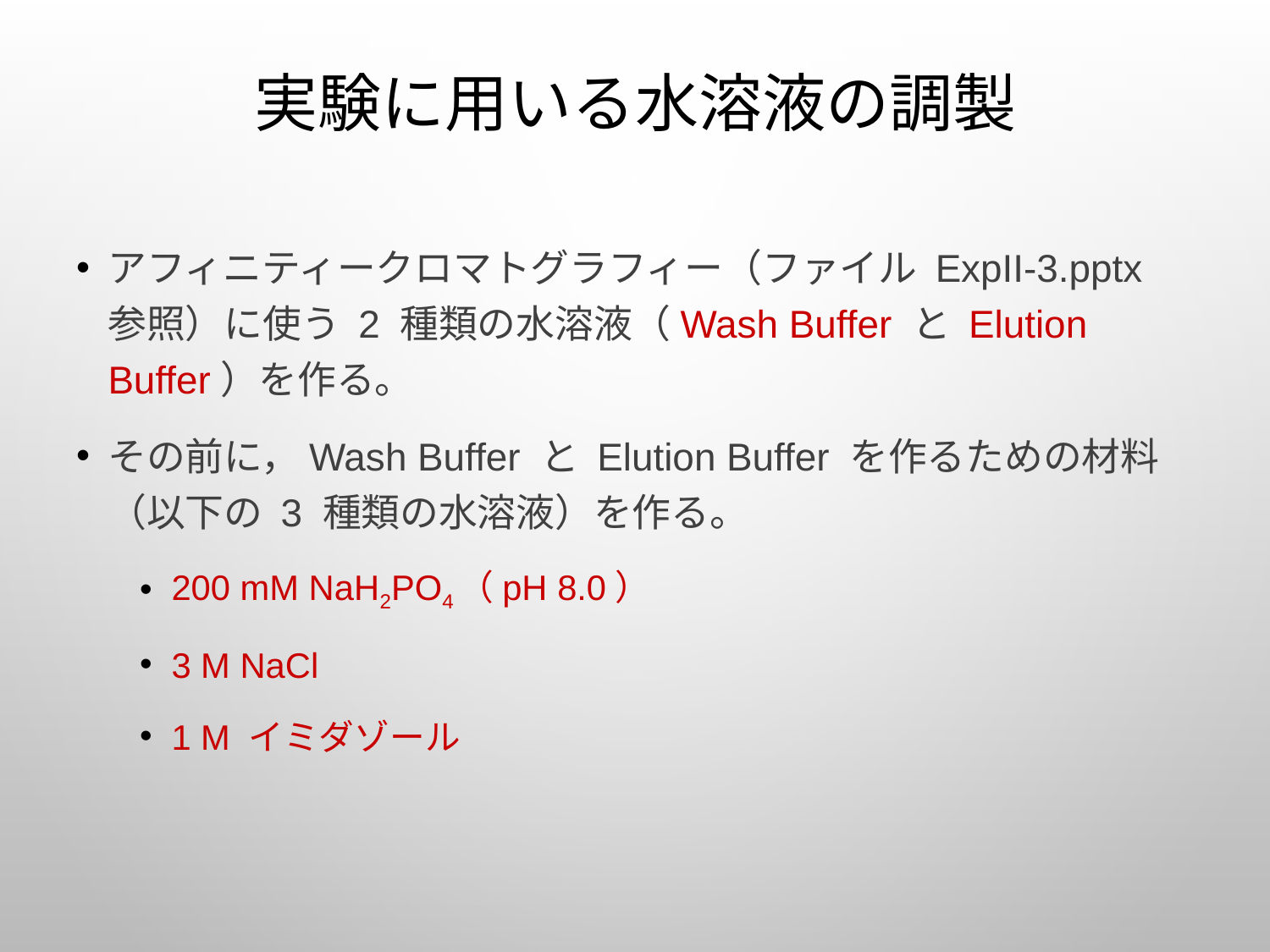

# 実験に用いる水溶液の調製
アフィニティークロマトグラフィー（ファイル ExpII-3.pptx 参照）に使う 2 種類の水溶液（Wash Buffer と Elution Buffer）を作る。
その前に，Wash Buffer と Elution Buffer を作るための材料（以下の 3 種類の水溶液）を作る。
200 mM NaH2PO4（pH 8.0）
3 M NaCl
1 M イミダゾール